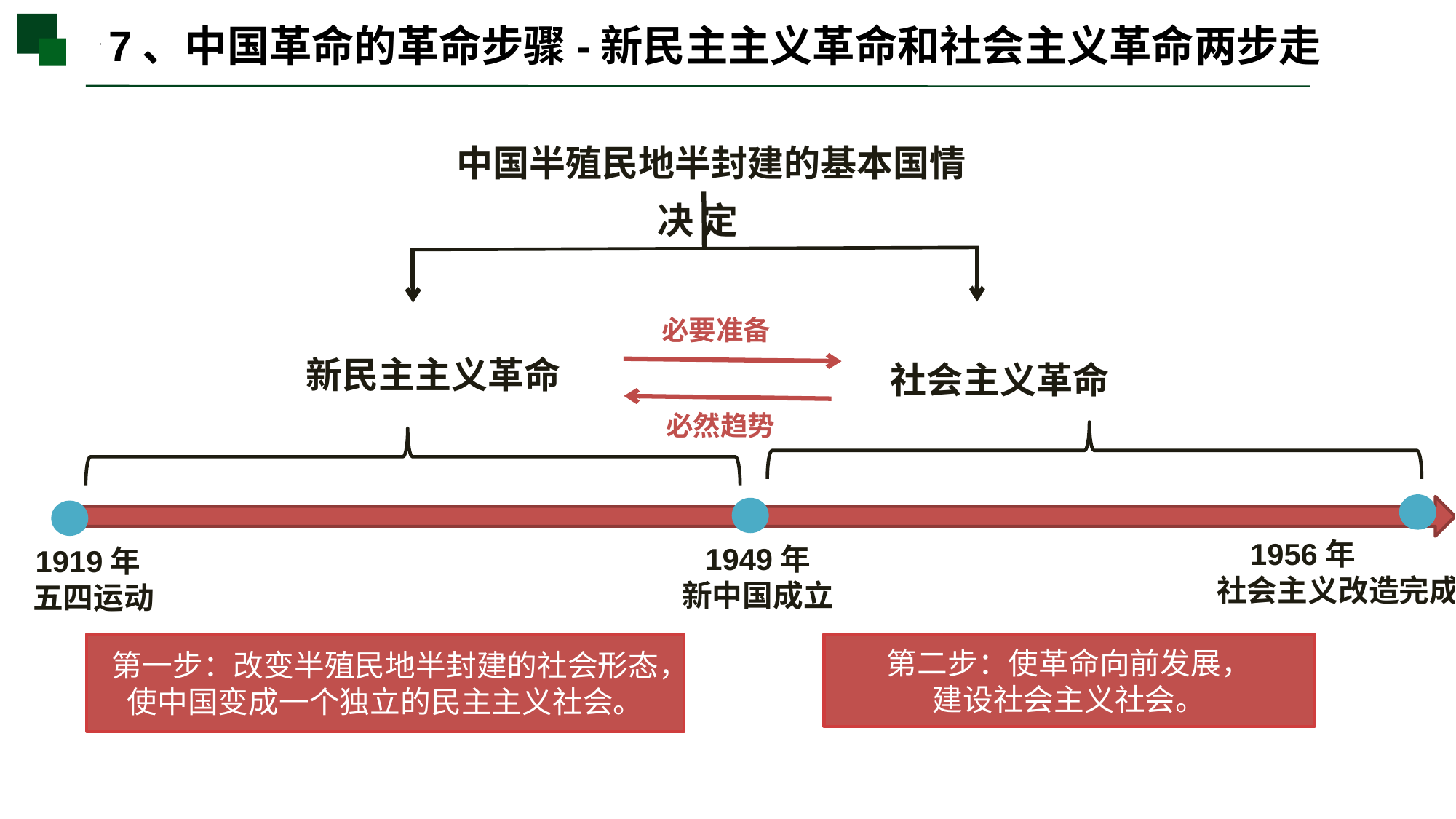

7、中国革命的革命步骤-新民主主义革命和社会主义革命两步走

中国半殖民地半封建的基本国情

决 定
必要准备
新民主主义革命
社会主义革命
必然趋势

    1956年
社会主义改造完成
1949年
新中国成立
  1919年
 五四运动

第一步：改变半殖民地半封建的社会形态，
使中国变成一个独立的民主主义社会。
第二步：使革命向前发展，
建设社会主义社会。